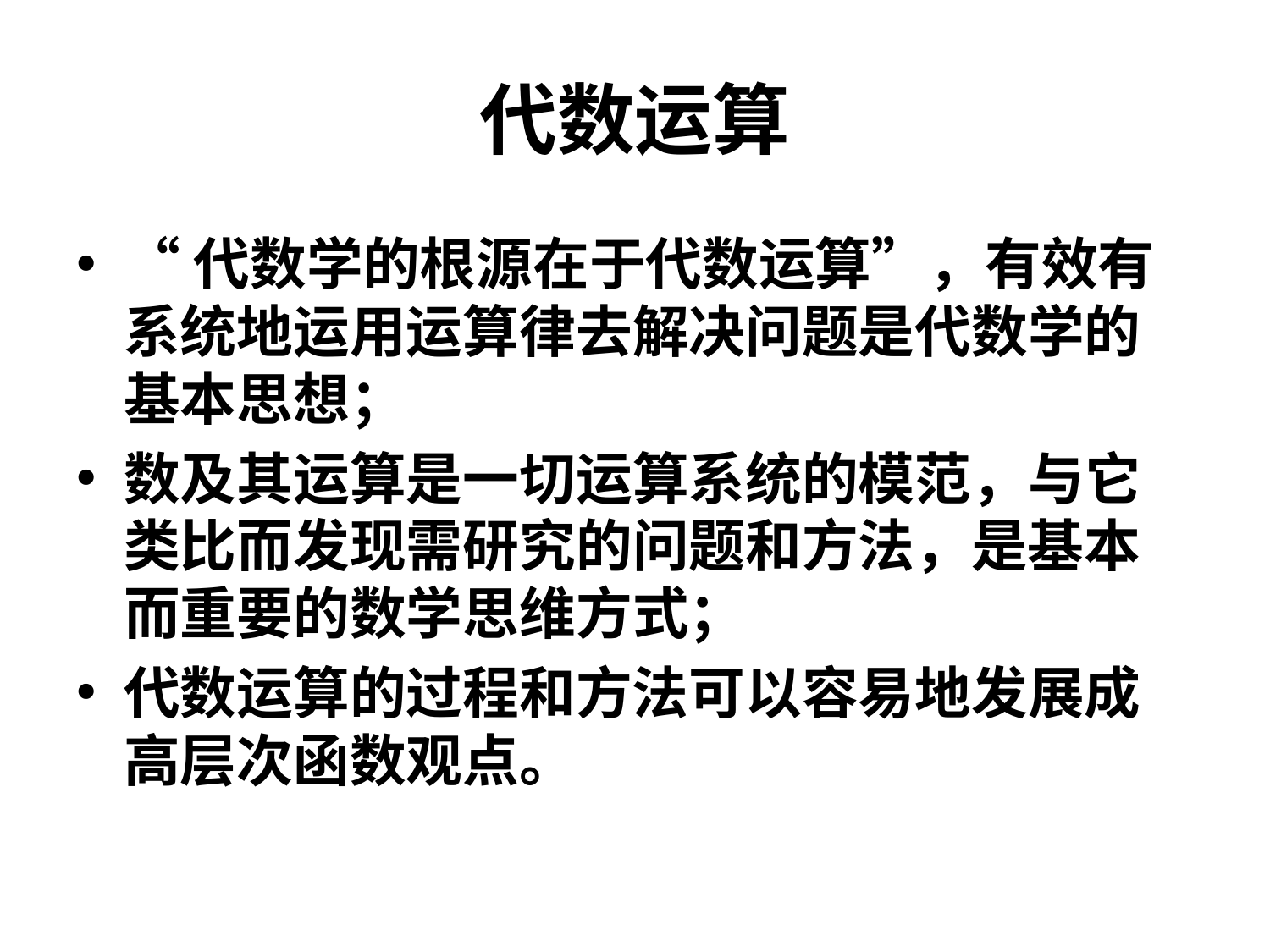

# 代数运算
“代数学的根源在于代数运算”，有效有系统地运用运算律去解决问题是代数学的基本思想；
数及其运算是一切运算系统的模范，与它类比而发现需研究的问题和方法，是基本而重要的数学思维方式；
代数运算的过程和方法可以容易地发展成高层次函数观点。